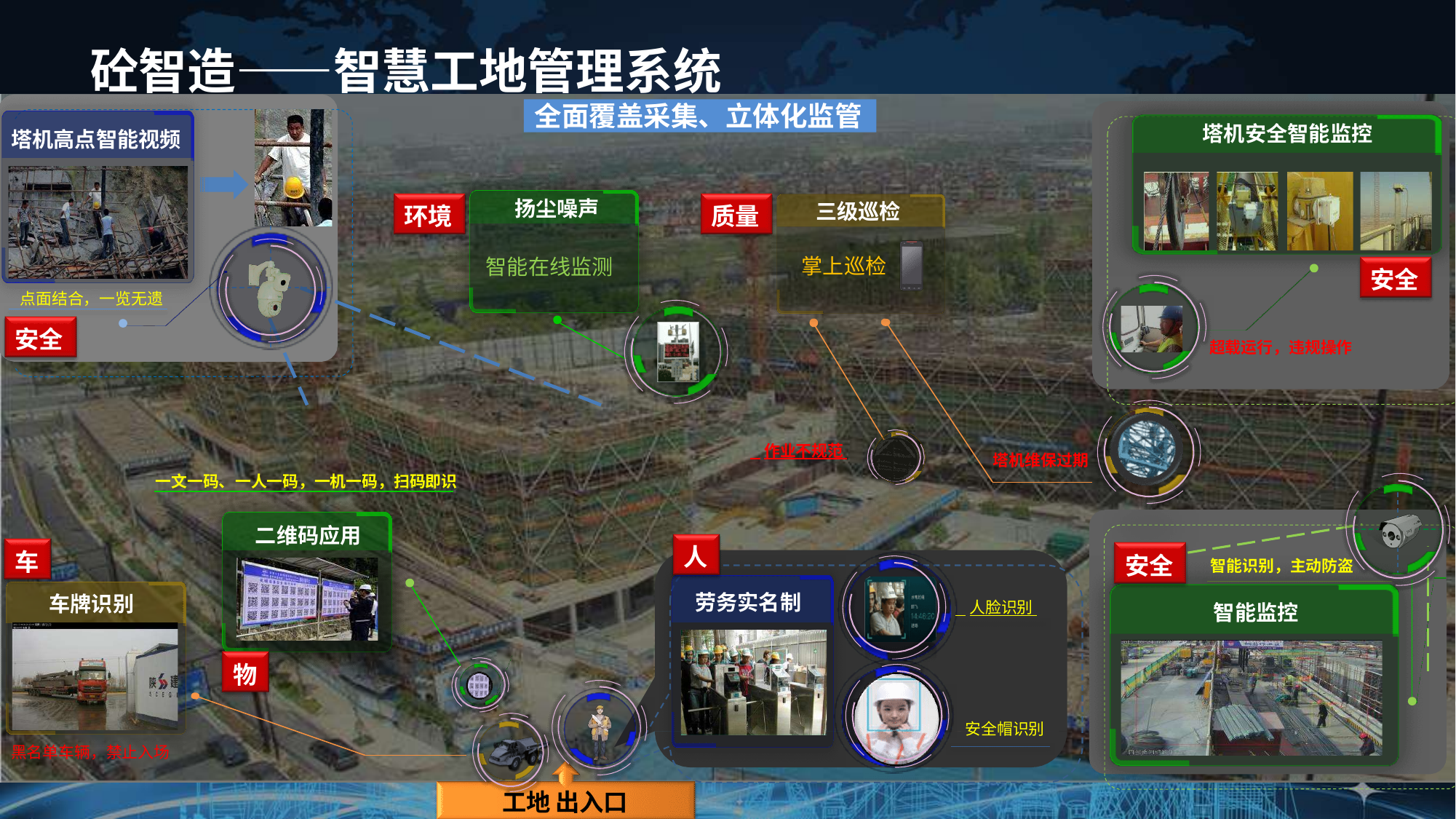

# 砼智造——智慧工地管理系统

全面覆盖采集、立体化监管

塔机安全智能监控
塔机高点智能视频

扬尘噪声
三级巡检
环境
质量

掌上巡检
智能在线监测

安全

点面结合，一览无遗

安全

超载运行，违规操作

   作业不规范

塔机维保过期

一文一码、一人一码，一机一码，扫码即识

二维码应用

人

车

安全

智能识别，主动防盗

劳务实名制
车牌识别
   人脸识别
智能监控

物

安全帽识别
黑名单车辆，禁止入场

工地 出入口